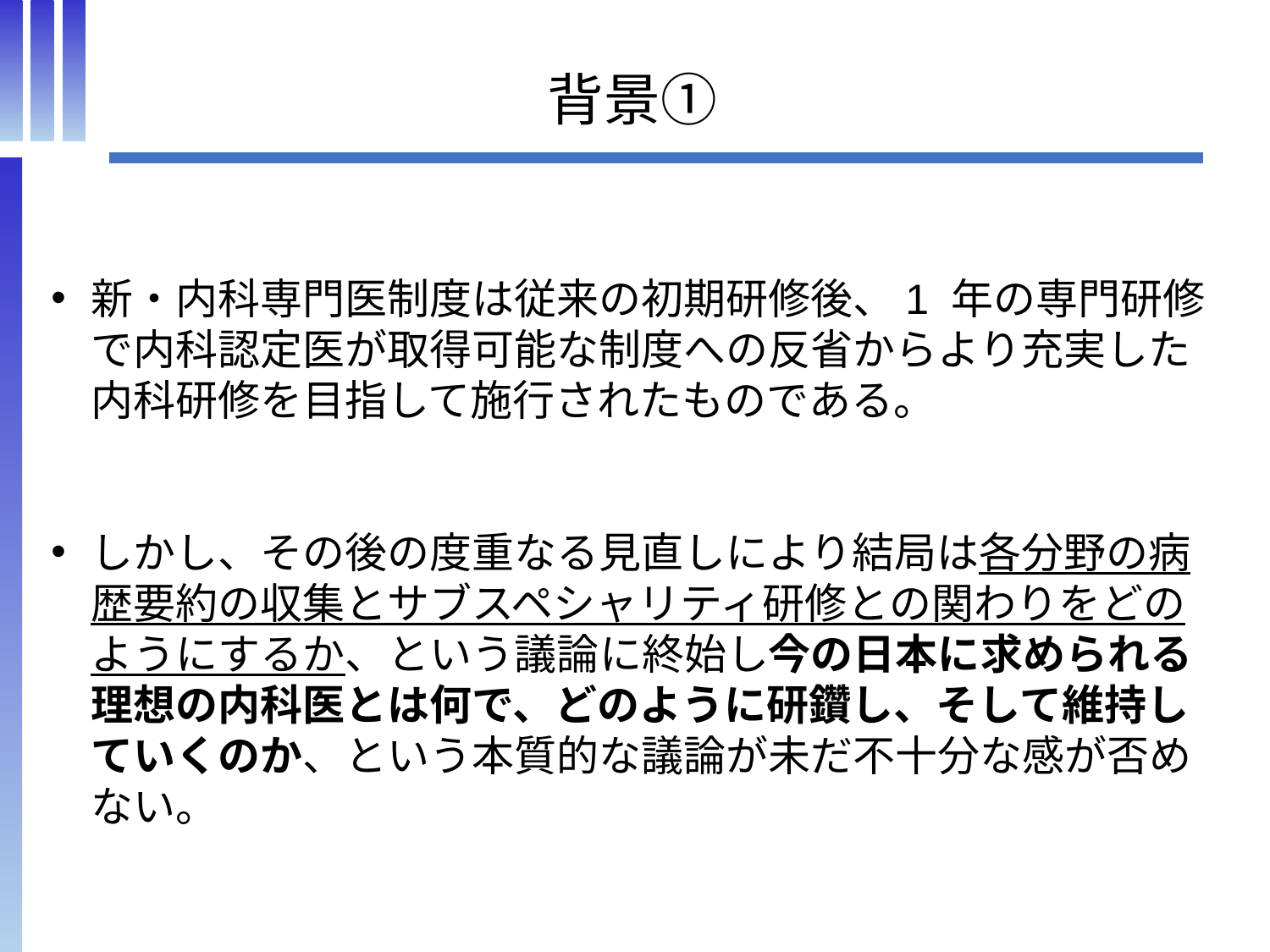

背景①
新・内科専門医制度は従来の初期研修後、1 年の専門研修で内科認定医が取得可能な制度への反省からより充実した内科研修を目指して施行されたものである。

しかし、その後の度重なる見直しにより結局は各分野の病 歴要約の収集とサブスペシャリティ研修との関わりをどのようにするか、という議論に終始し今の日本に求められる理想の内科医とは何で、どのように研鑽し、そして維持していくのか、という本質的な議論が未だ不十分な感が否めない。